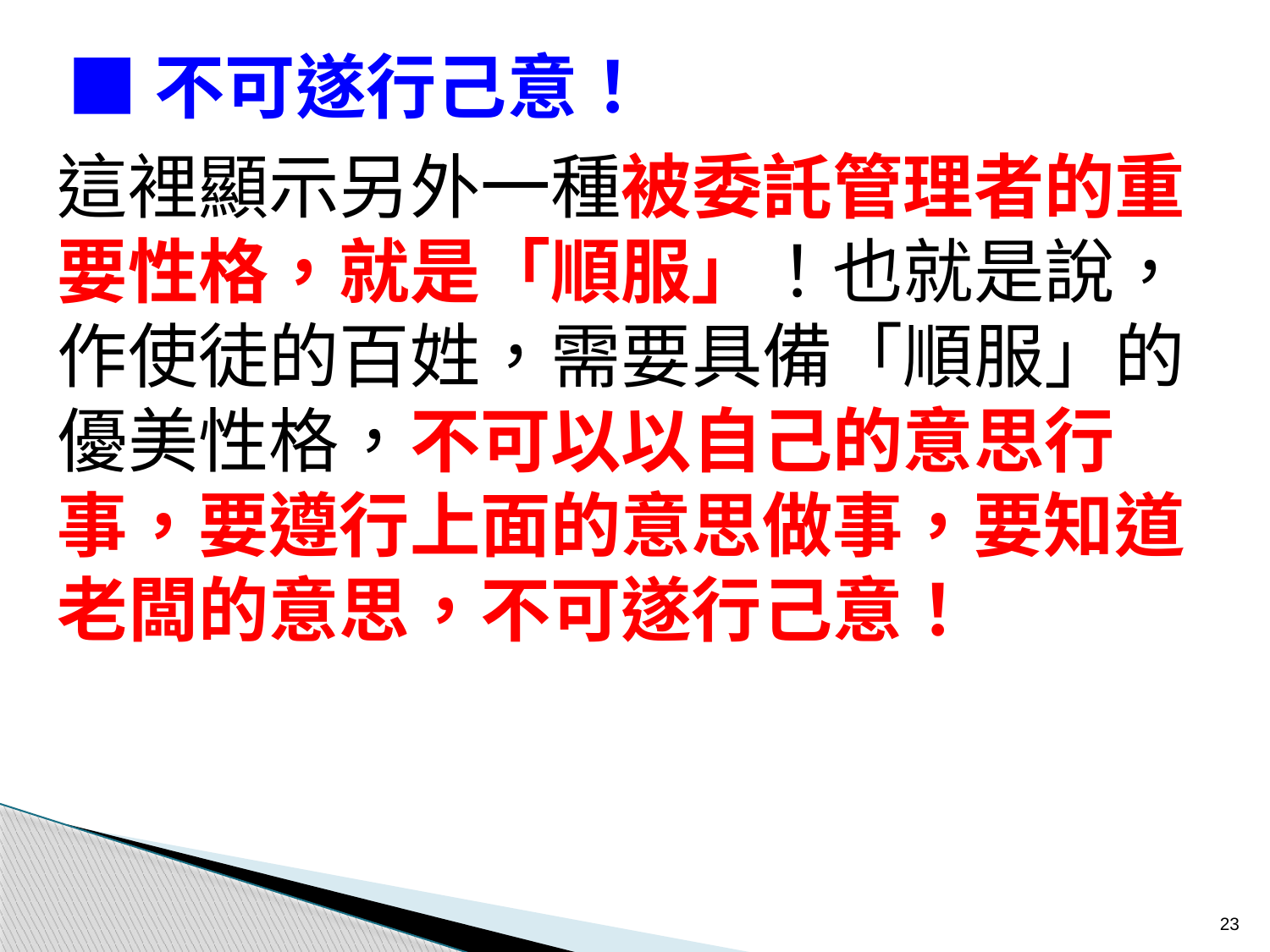

■不可遂行己意！
這裡顯示另外一種被委託管理者的重要性格，就是「順服」！也就是說，作使徒的百姓，需要具備「順服」的優美性格，不可以以自己的意思行事，要遵行上面的意思做事，要知道老闆的意思，不可遂行己意！
23